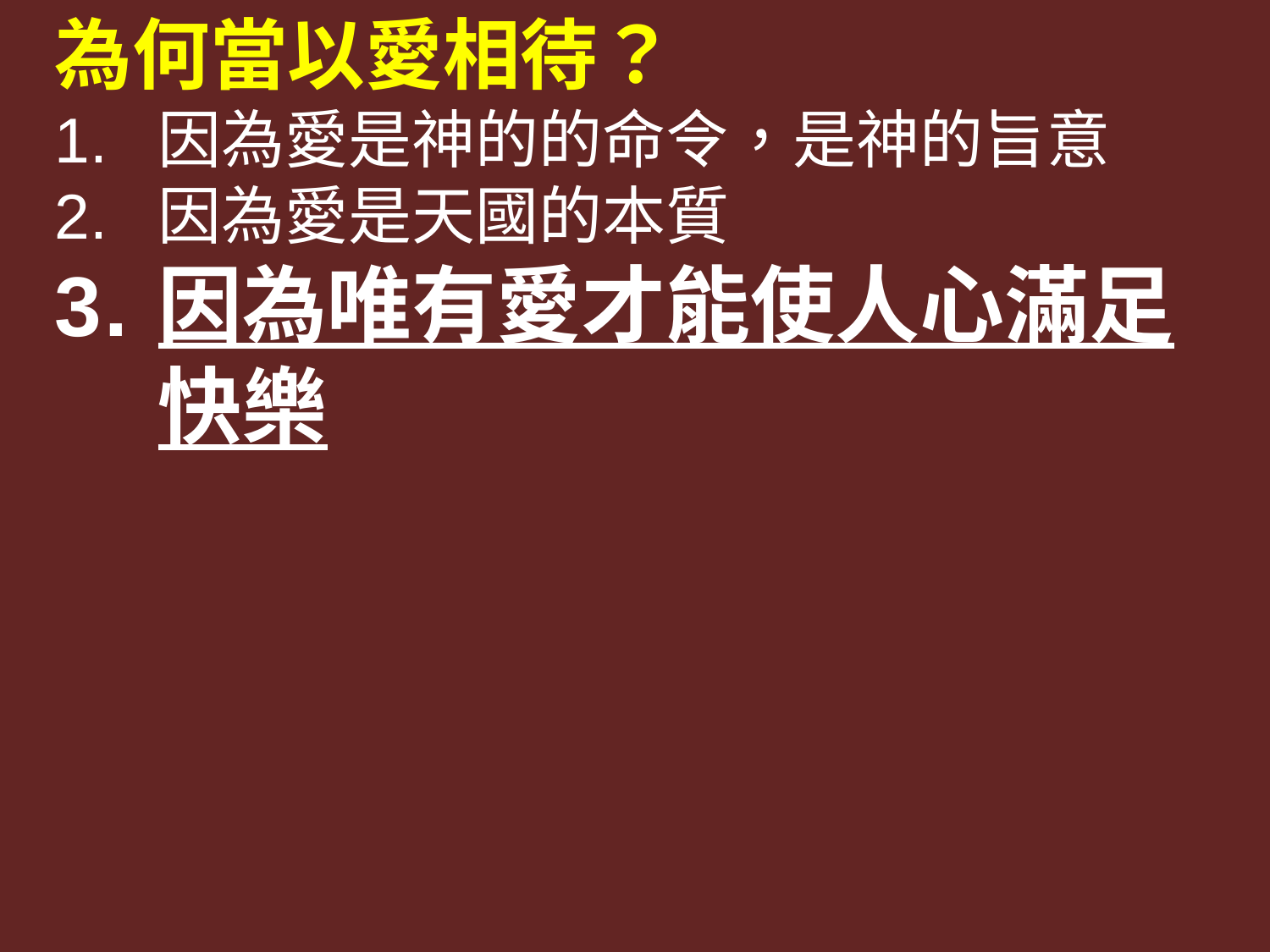

為何當以愛相待？
因為愛是神的的命令，是神的旨意
因為愛是天國的本質
因為唯有愛才能使人心滿足快樂